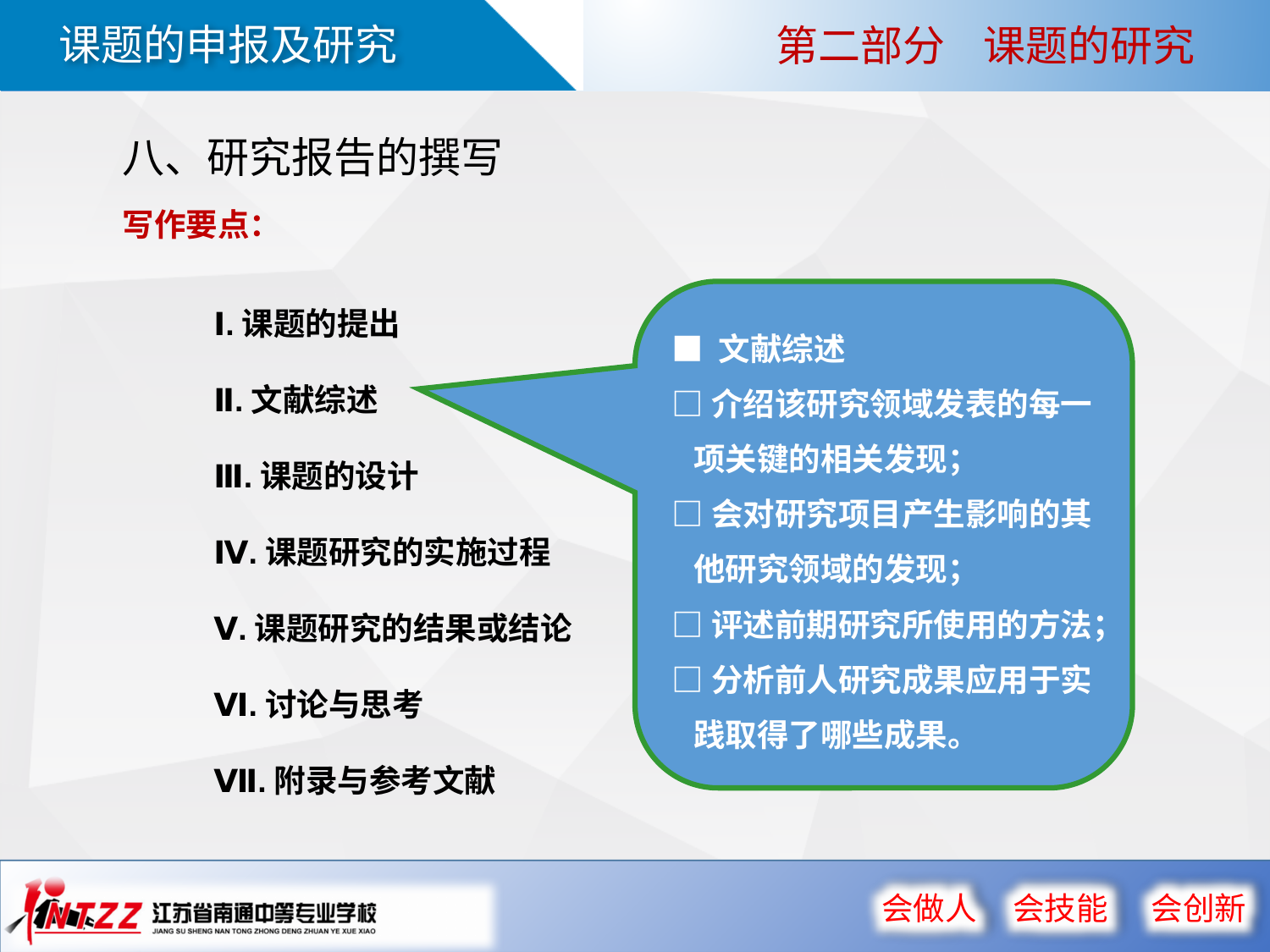

第二部分    课题的研究
八、研究报告的撰写
写作要点：
Ⅰ.课题的提出
Ⅱ.文献综述
Ⅲ.课题的设计
Ⅳ.课题研究的实施过程
Ⅴ.课题研究的结果或结论
Ⅵ.讨论与思考
Ⅶ.附录与参考文献
■ 文献综述
□介绍该研究领域发表的每一
  项关键的相关发现；
□会对研究项目产生影响的其
  他研究领域的发现；
□评述前期研究所使用的方法；
□分析前人研究成果应用于实
  践取得了哪些成果。